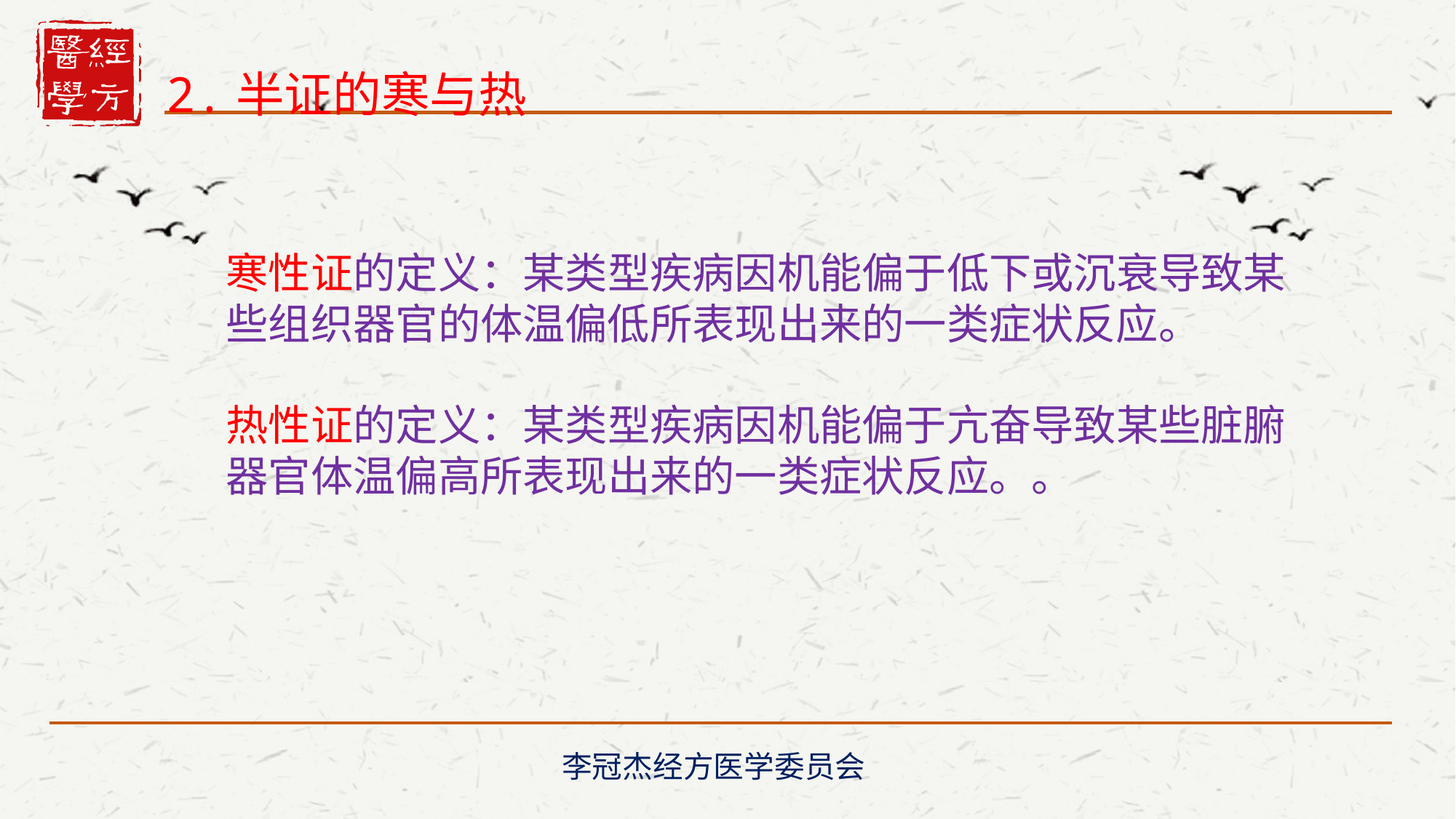

2.半证的寒与热
寒性证的定义：某类型疾病因机能偏于低下或沉衰导致某些组织器官的体温偏低所表现出来的一类症状反应。

热性证的定义：某类型疾病因机能偏于亢奋导致某些脏腑器官体温偏高所表现出来的一类症状反应。。
20